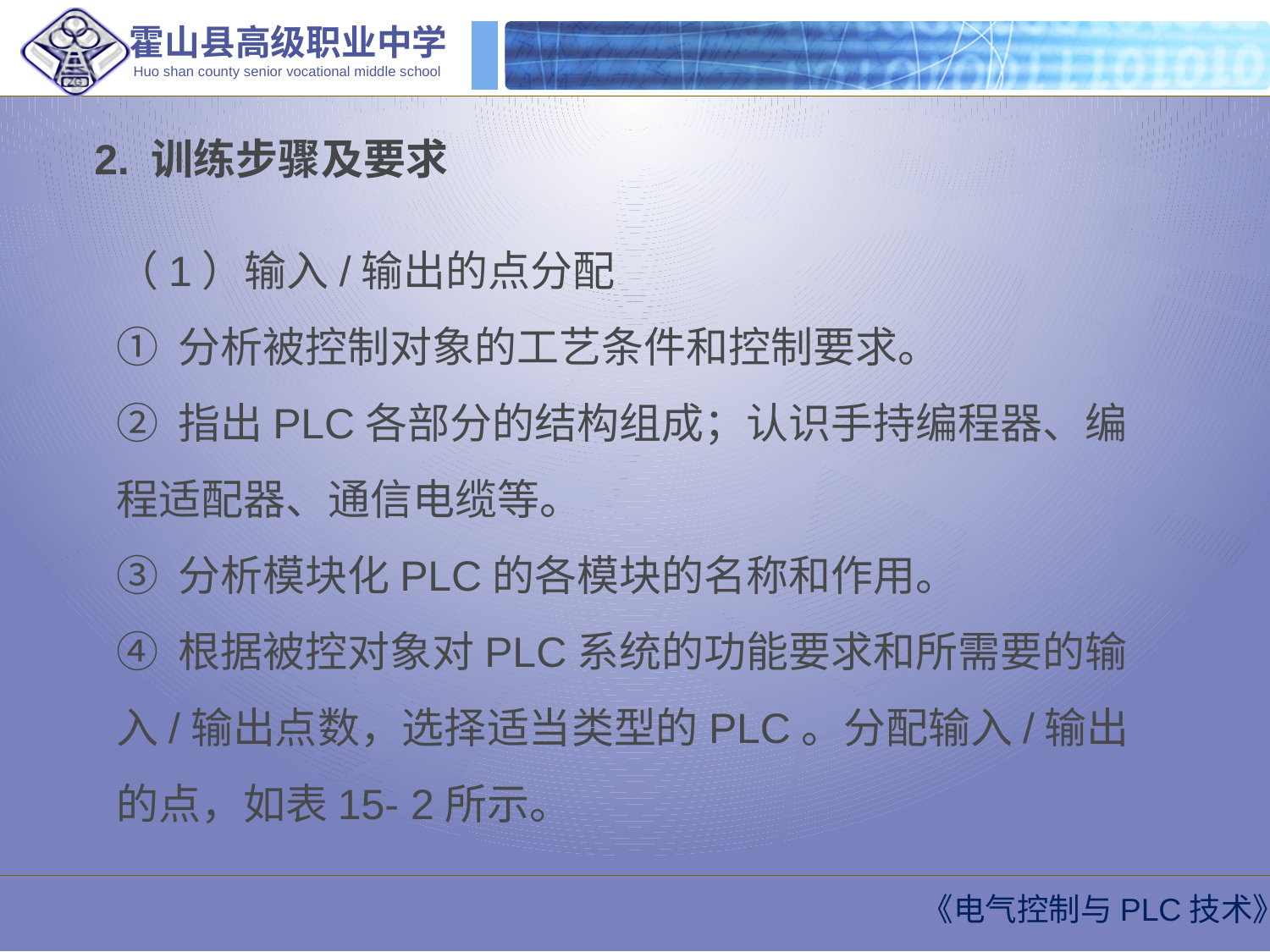

2. 训练步骤及要求
（1）输入/输出的点分配
① 分析被控制对象的工艺条件和控制要求。
② 指出PLC各部分的结构组成；认识手持编程器、编程适配器、通信电缆等。
③ 分析模块化PLC的各模块的名称和作用。
④ 根据被控对象对PLC系统的功能要求和所需要的输入/输出点数，选择适当类型的PLC。分配输入/输出的点，如表15- 2所示。